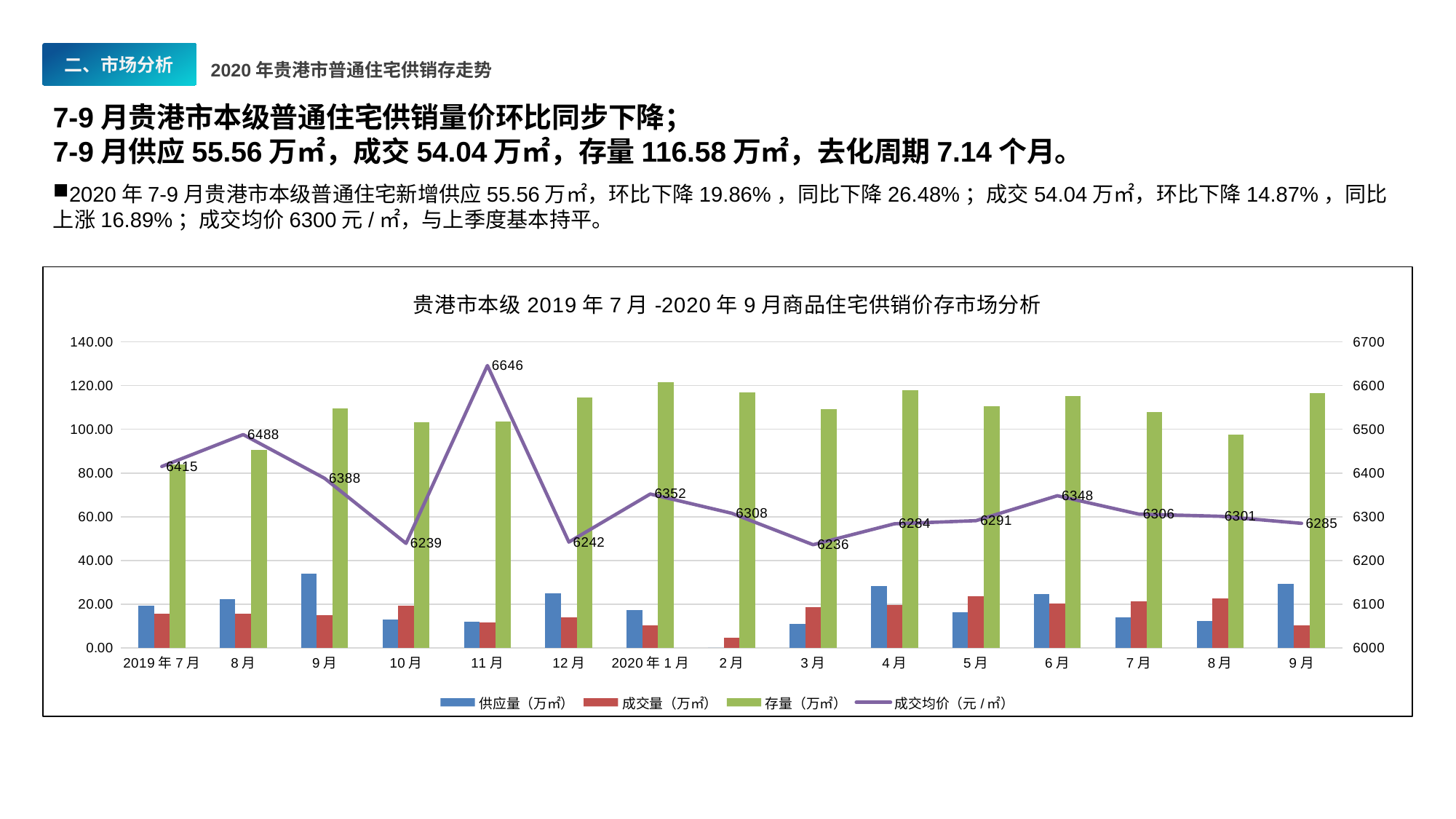

二、市场分析
2020年贵港市普通住宅供销存走势
7-9月贵港市本级普通住宅供销量价环比同步下降；
7-9月供应55.56万㎡，成交54.04万㎡，存量116.58万㎡，去化周期7.14个月。
2020年7-9月贵港市本级普通住宅新增供应55.56万㎡，环比下降19.86%，同比下降26.48%；成交54.04万㎡，环比下降14.87%，同比上涨16.89%；成交均价6300元/㎡，与上季度基本持平。

### Chart: 贵港市本级2019年7月-2020年9月商品住宅供销价存市场分析

| Category | 供应量（万㎡） | 成交量（万㎡） | 存量（万㎡） | 成交均价（元/㎡） |
|---|---|---|---|---|
| 2019年7月 | 19.4195 | 15.6822 | 83.9317 | 6415.0 |
| 8月 | 22.269 | 15.5311 | 90.6696 | 6488.0 |
| 9月 | 33.8682 | 15.0186 | 109.5192 | 6388.0 |
| 10月 | 13.0311 | 19.2993 | 103.251 | 6239.0 |
| 11月 | 11.9136 | 11.4981 | 103.6665 | 6646.0 |
| 12月 | 24.97 | 14.11 | 114.5265 | 6242.0 |
| 2020年1月 | 17.39 | 10.23 | 121.6865 | 6352.0 |
| 2月 | 0.0 | 4.73 | 116.9565 | 6308.0 |
| 3月 | 10.91 | 18.648 | 109.2185 | 6236.0 |
| 4月 | 28.3129 | 19.588 | 117.9434 | 6284.0 |
| 5月 | 16.2405 | 23.6189 | 110.565 | 6291.0 |
| 6月 | 24.77 | 20.27 | 115.065 | 6348.0 |
| 7月 | 14.085143 | 21.137588 | 108.012555 | 6306.0 |
| 8月 | 12.2079 | 22.5601 | 97.660355 | 6301.0 |
| 9月 | 29.2621 | 10.3407 | 116.581755 | 6285.0 |